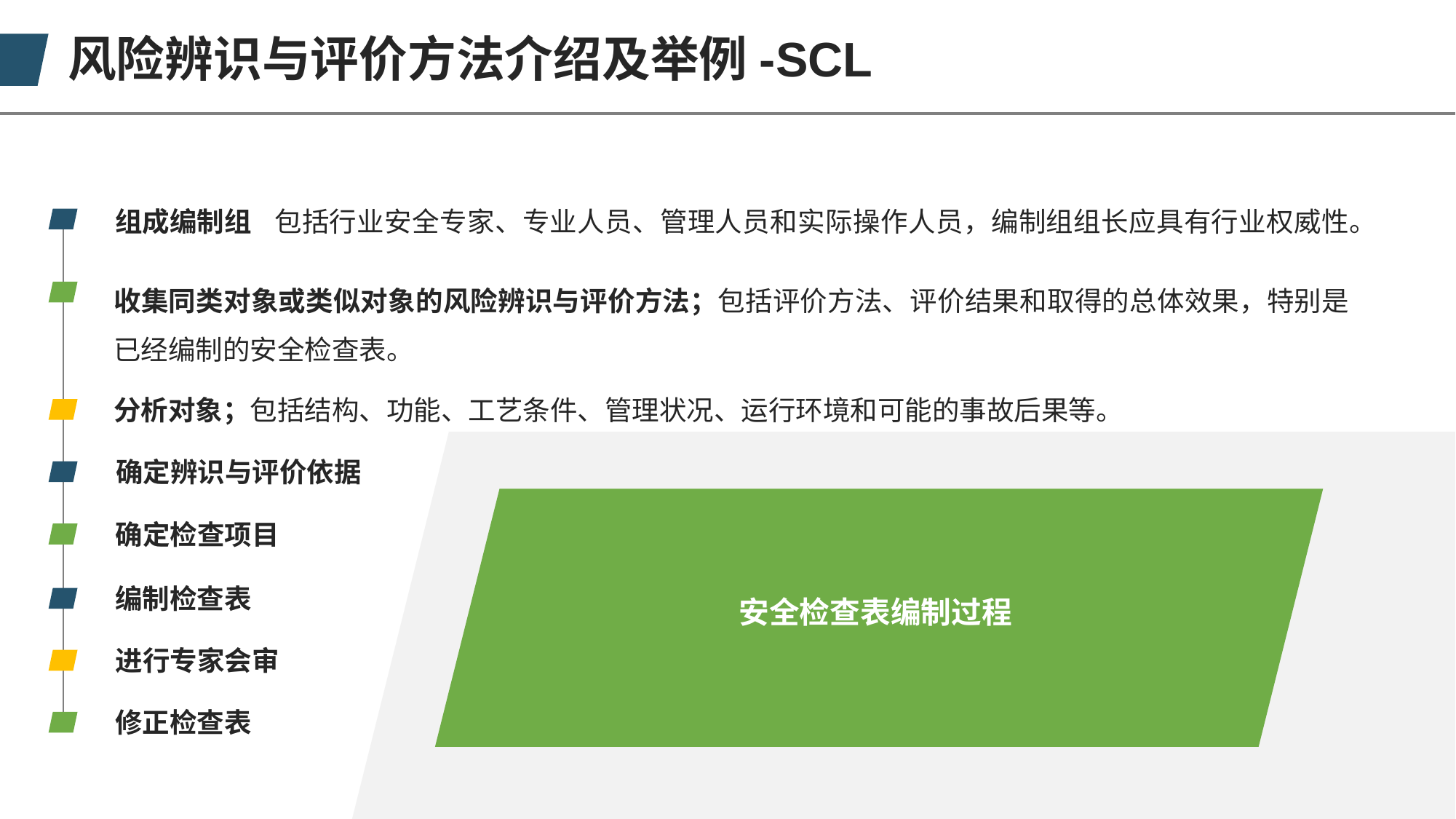

风险辨识与评价方法介绍及举例-SCL

组成编制组
包括行业安全专家、专业人员、管理人员和实际操作人员，编制组组长应具有行业权威性。

收集同类对象或类似对象的风险辨识与评价方法；包括评价方法、评价结果和取得的总体效果，特别是已经编制的安全检查表。

分析对象；包括结构、功能、工艺条件、管理状况、运行环境和可能的事故后果等。

确定辨识与评价依据

确定检查项目

编制检查表

安全检查表编制过程
进行专家会审

修正检查表